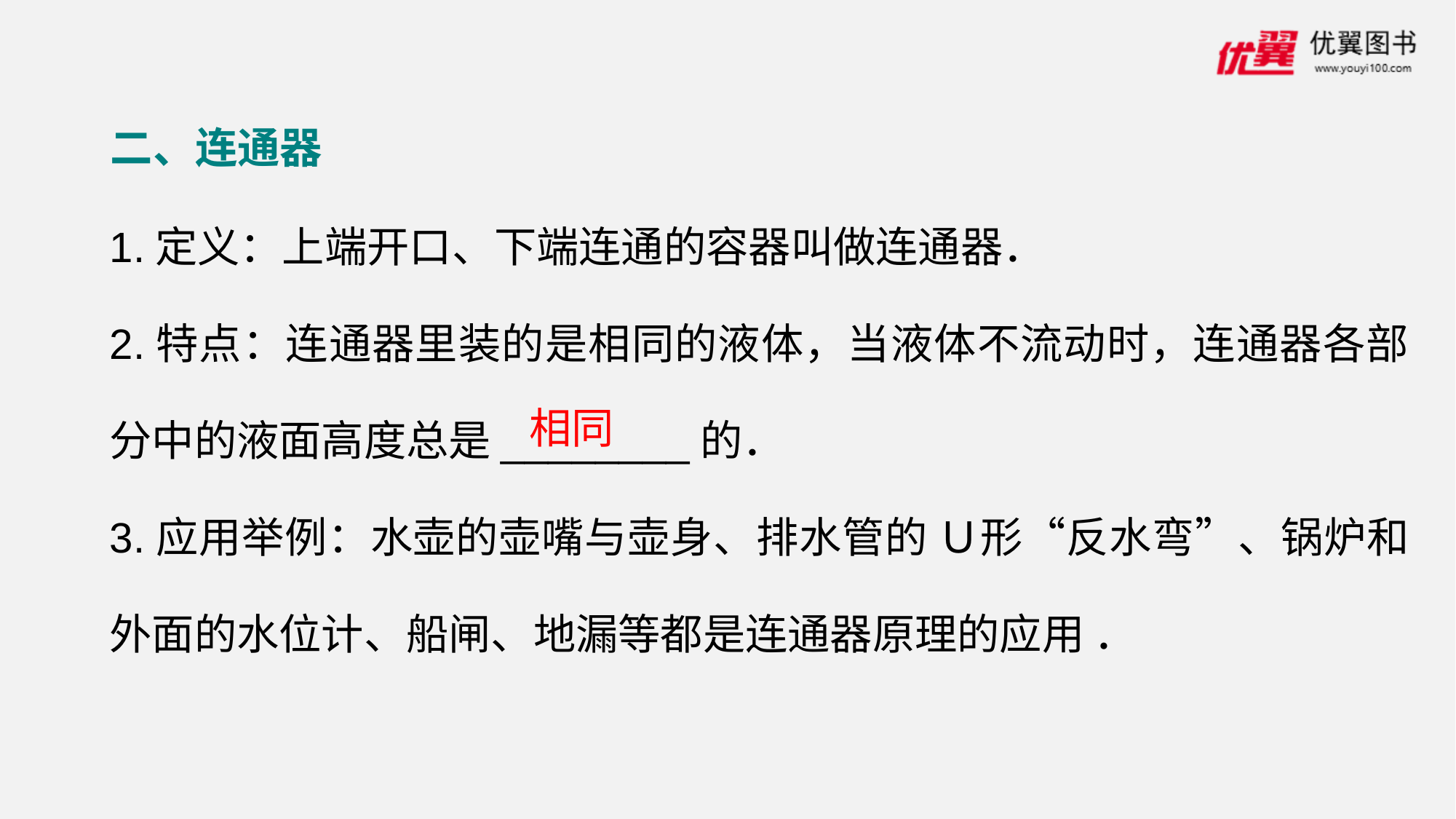

二、连通器
1.定义：上端开口、下端连通的容器叫做连通器．
2.特点：连通器里装的是相同的液体，当液体不流动时，连通器各部分中的液面高度总是________的．
3.应用举例：水壶的壶嘴与壶身、排水管的 Ｕ形“反水弯”、锅炉和外面的水位计、船闸、地漏等都是连通器原理的应用 ．
相同